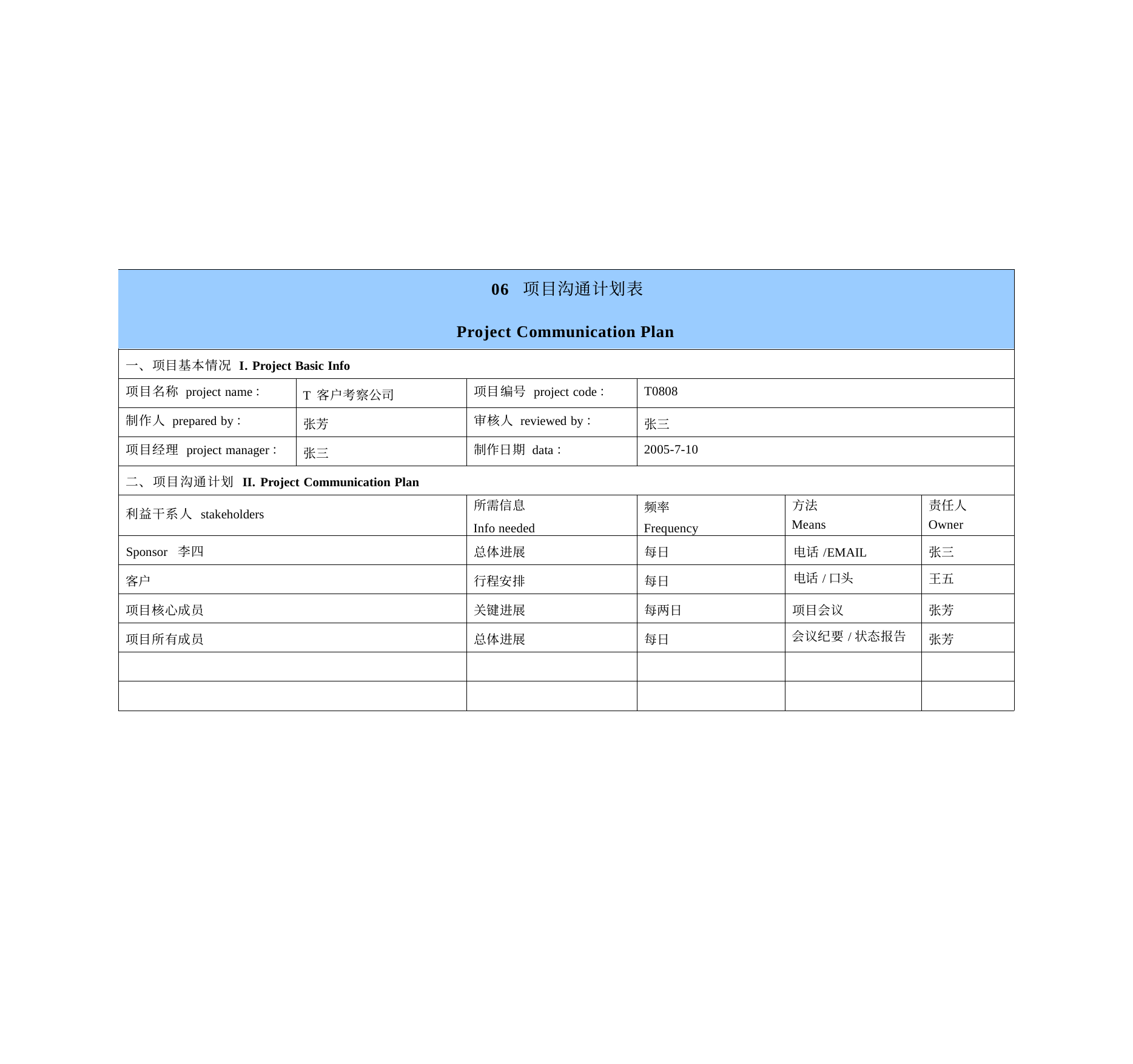

|  |  |  |  |  |  |
| --- | --- | --- | --- | --- | --- |
| 一、项目基本情况 I. Project Basic Info |  |  |  |  |  |
| 项目名称 project name： | T 客户考察公司 | 项目编号 project code： | T0808 |  |  |
| 制作人 prepared by： | 张芳 | 审核人 reviewed by： | 张三 |  |  |
| 项目经理 project manager： | 张三 | 制作日期 data： | 2005-7-10 |  |  |
| 二、项目沟通计划 II. Project Communication Plan |  |  |  |  |  |
| 利益干系人 stakeholders |  | 所需信息 Info needed | 频率 Frequency | 方法 Means | 责任人 Owner |
| Sponsor 李四 |  | 总体进展 | 每日 | 电话/EMAIL | 张三 |
| 客户 |  | 行程安排 | 每日 | 电话/口头 | 王五 |
| 项目核心成员 |  | 关键进展 | 每两日 | 项目会议 | 张芳 |
| 项目所有成员 |  | 总体进展 | 每日 | 会议纪要/状态报告 | 张芳 |
|  |  |  |  |  |  |
|  |  |  |  |  |  |
| 06 项目沟通计划表 Project Communication Plan |
| --- |